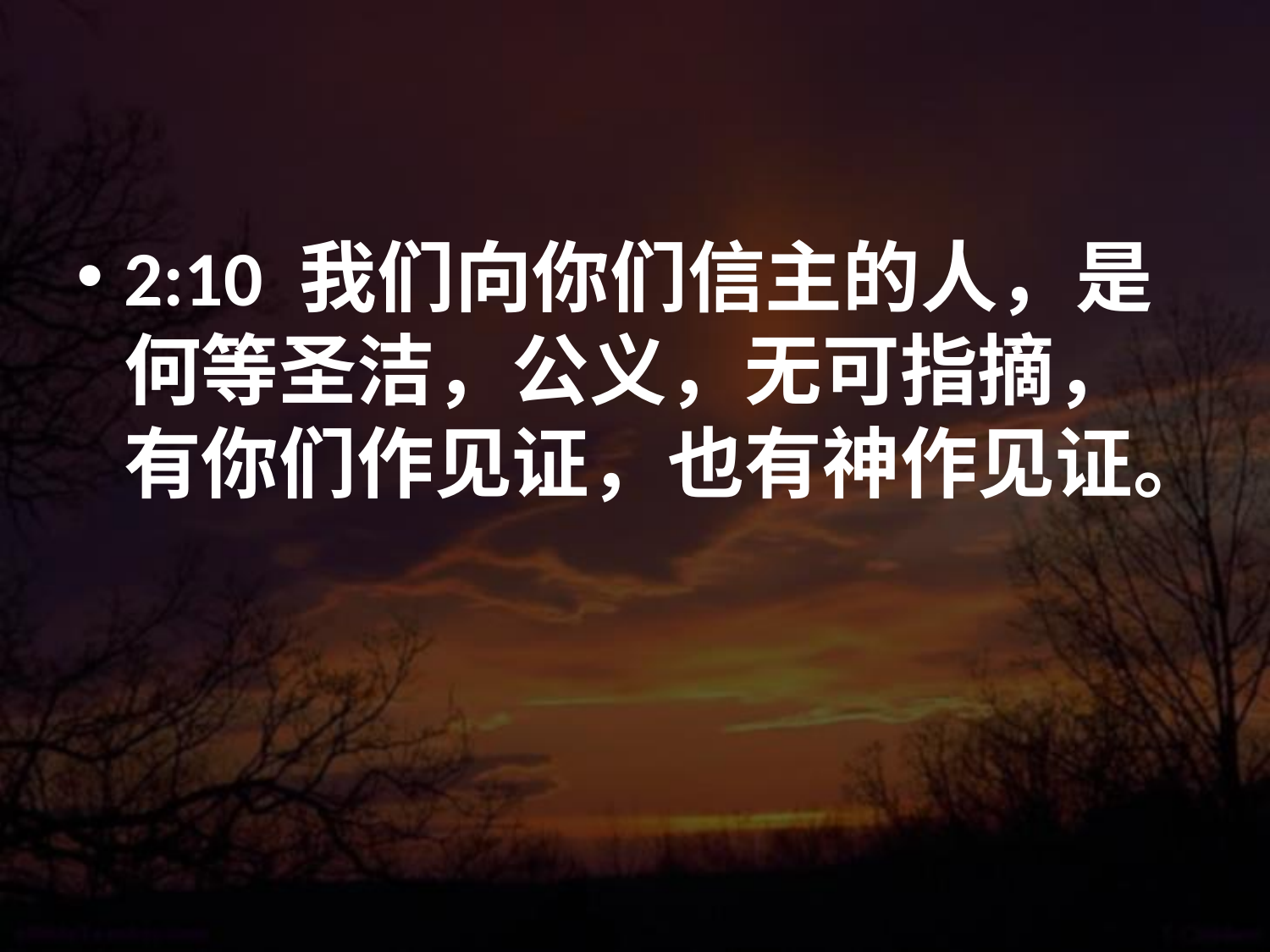

#
2:10 我们向你们信主的人，是何等圣洁，公义，无可指摘，有你们作见证，也有神作见证。